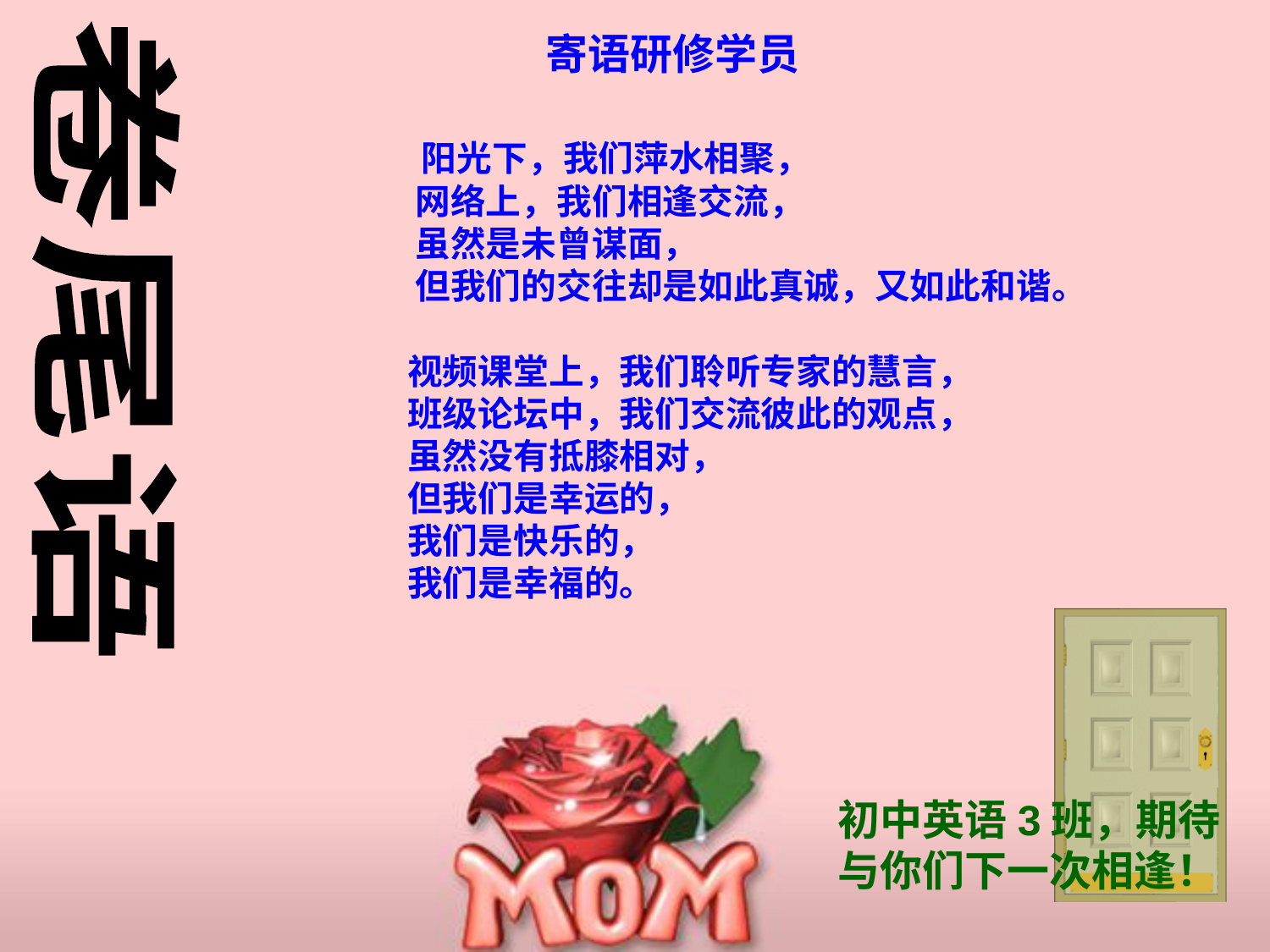

寄语研修学员
   阳光下，我们萍水相聚，
   网络上，我们相逢交流，
   虽然是未曾谋面，
   但我们的交往却是如此真诚，又如此和谐。

  视频课堂上，我们聆听专家的慧言，
  班级论坛中，我们交流彼此的观点，
  虽然没有抵膝相对，
  但我们是幸运的，
  我们是快乐的，
  我们是幸福的。
卷尾语
初中英语3班，期待与你们下一次相逢！